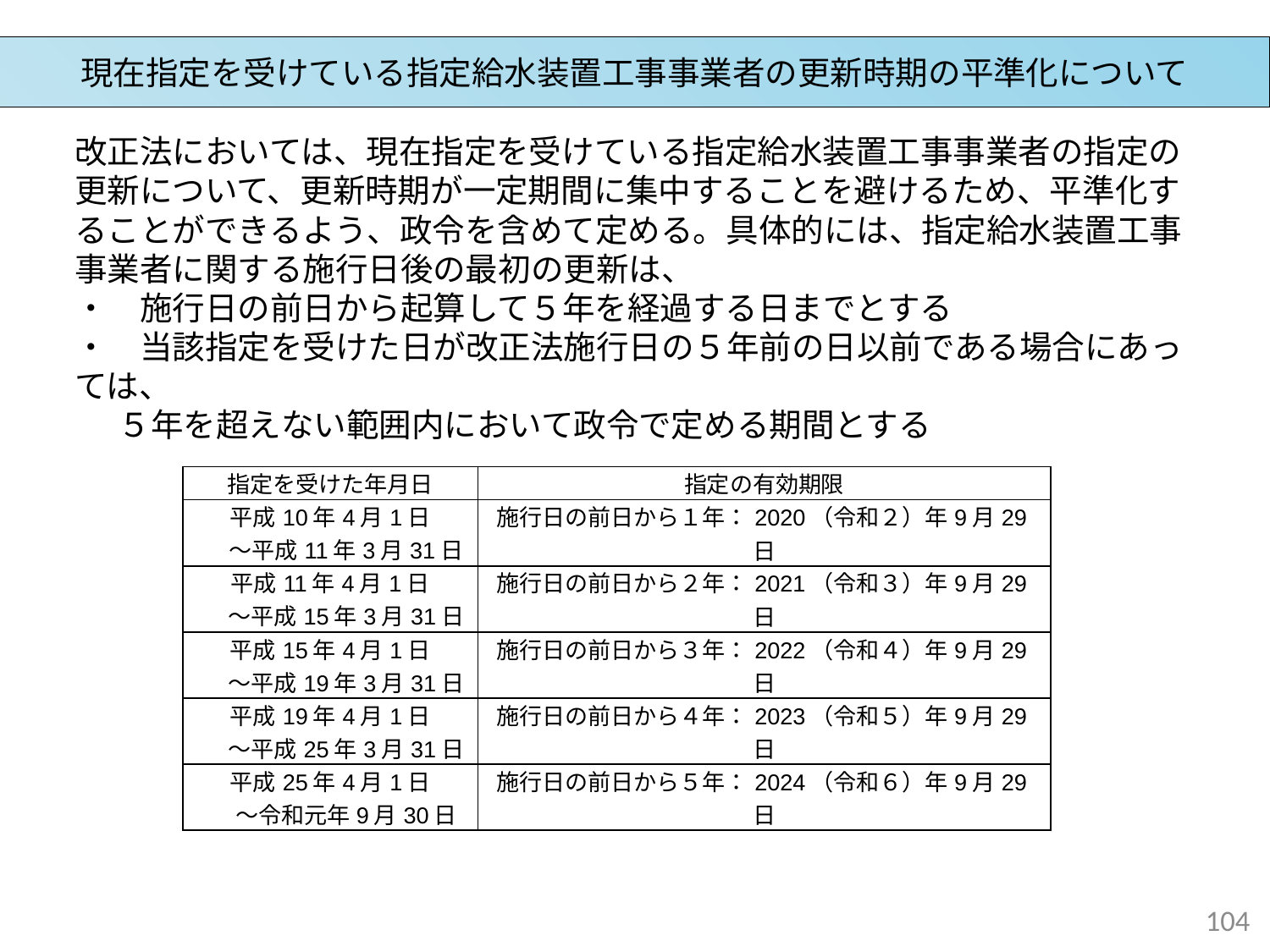

現在指定を受けている指定給水装置工事事業者の更新時期の平準化について
改正法においては、現在指定を受けている指定給水装置工事事業者の指定の更新について、更新時期が一定期間に集中することを避けるため、平準化することができるよう、政令を含めて定める。具体的には、指定給水装置工事事業者に関する施行日後の最初の更新は、
・　施行日の前日から起算して５年を経過する日までとする
・　当該指定を受けた日が改正法施行日の５年前の日以前である場合にあっては、
     ５年を超えない範囲内において政令で定める期間とする
| 指定を受けた年月日 | 指定の有効期限 |
| --- | --- |
| 平成10年4月1日 ～平成11年3月31日 | 施行日の前日から１年：2020（令和２）年9月29日 |
| 平成11年4月1日 ～平成15年3月31日 | 施行日の前日から２年：2021（令和３）年9月29日 |
| 平成15年4月1日 ～平成19年3月31日 | 施行日の前日から３年：2022（令和４）年9月29日 |
| 平成19年4月1日 ～平成25年3月31日 | 施行日の前日から４年：2023（令和５）年9月29日 |
| 平成25年4月1日 ～令和元年9月30日 | 施行日の前日から５年：2024（令和６）年9月29日 |
104